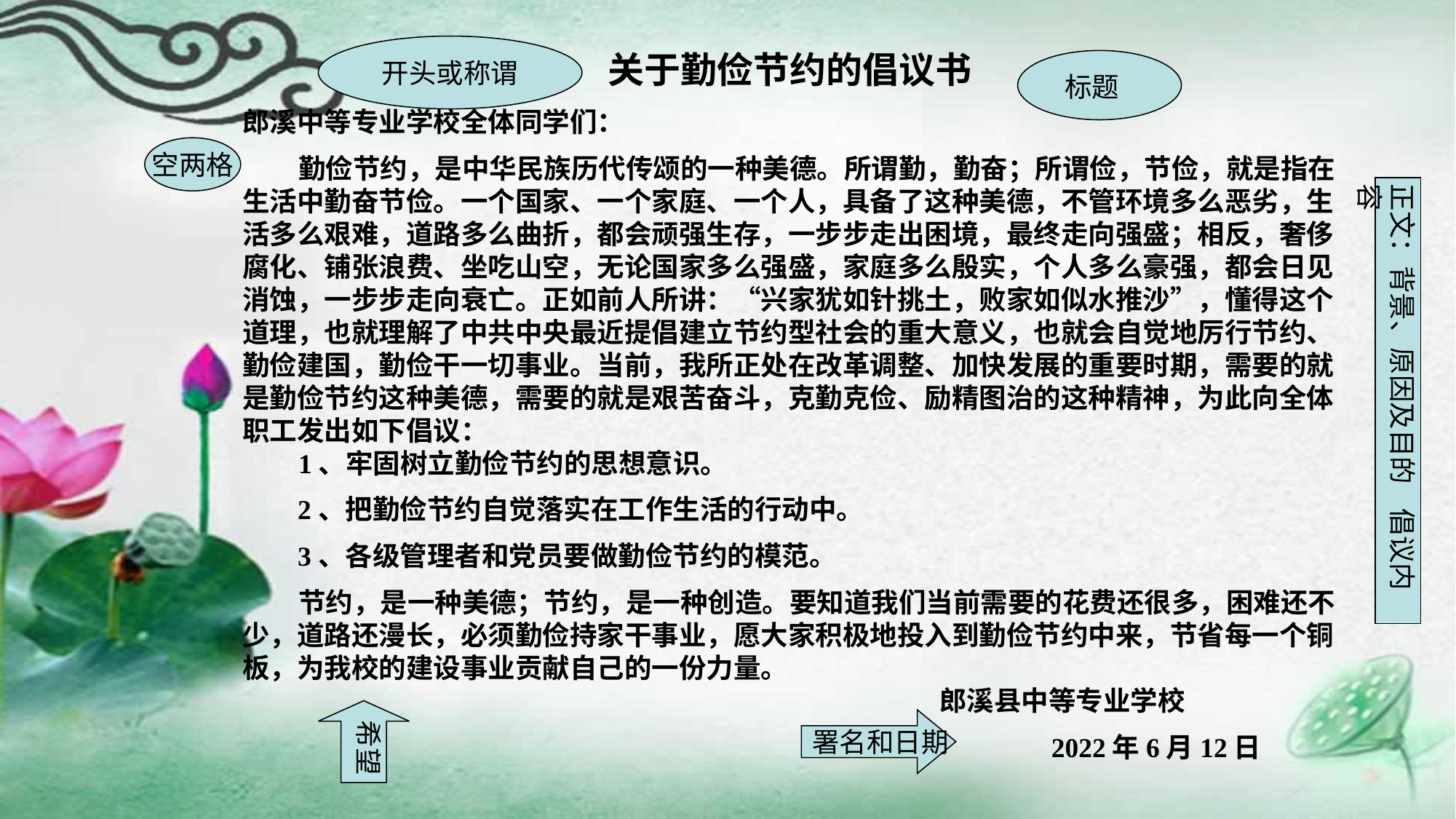

开头或称谓
关于勤俭节约的倡议书
郎溪中等专业学校全体同学们：
        勤俭节约，是中华民族历代传颂的一种美德。所谓勤，勤奋；所谓俭，节俭，就是指在生活中勤奋节俭。一个国家、一个家庭、一个人，具备了这种美德，不管环境多么恶劣，生活多么艰难，道路多么曲折，都会顽强生存，一步步走出困境，最终走向强盛；相反，奢侈腐化、铺张浪费、坐吃山空，无论国家多么强盛，家庭多么殷实，个人多么豪强，都会日见消蚀，一步步走向衰亡。正如前人所讲：“兴家犹如针挑土，败家如似水推沙”，懂得这个道理，也就理解了中共中央最近提倡建立节约型社会的重大意义，也就会自觉地厉行节约、勤俭建国，勤俭干一切事业。当前，我所正处在改革调整、加快发展的重要时期，需要的就是勤俭节约这种美德，需要的就是艰苦奋斗，克勤克俭、励精图治的这种精神，为此向全体职工发出如下倡议：
        1、牢固树立勤俭节约的思想意识。
        2、把勤俭节约自觉落实在工作生活的行动中。
        3、各级管理者和党员要做勤俭节约的模范。
        节约，是一种美德；节约，是一种创造。要知道我们当前需要的花费还很多，困难还不少，道路还漫长，必须勤俭持家干事业，愿大家积极地投入到勤俭节约中来，节省每一个铜板，为我校的建设事业贡献自己的一份力量。
                                                                                                                 郎溪县中等专业学校
                                                                                                                     2022年6月12日

标题
空两格
正文：背景、原因及目的    倡议内容

希望

署名和日期